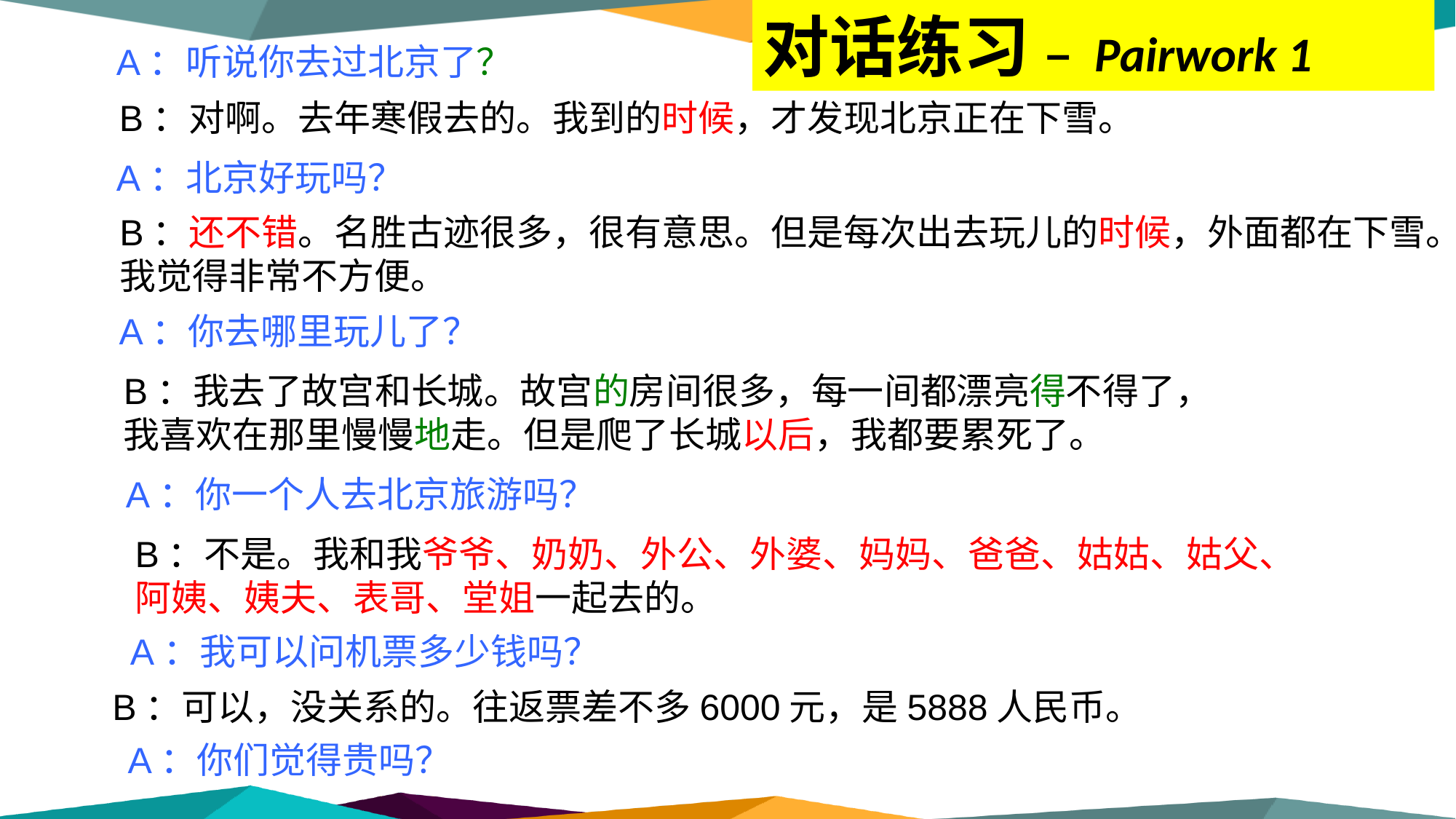

对话练习 – Pairwork 1
A：听说你去过北京了？
B：对啊。去年寒假去的。我到的时候，才发现北京正在下雪。
A：北京好玩吗？
B：还不错。名胜古迹很多，很有意思。但是每次出去玩儿的时候，外面都在下雪。
我觉得非常不方便。
A：你去哪里玩儿了？
B：我去了故宫和长城。故宫的房间很多，每一间都漂亮得不得了，
我喜欢在那里慢慢地走。但是爬了长城以后，我都要累死了。
A：你一个人去北京旅游吗？
B：不是。我和我爷爷、奶奶、外公、外婆、妈妈、爸爸、姑姑、姑父、
阿姨、姨夫、表哥、堂姐一起去的。
A：我可以问机票多少钱吗？
B：可以，没关系的。往返票差不多6000元，是5888人民币。
A：你们觉得贵吗？